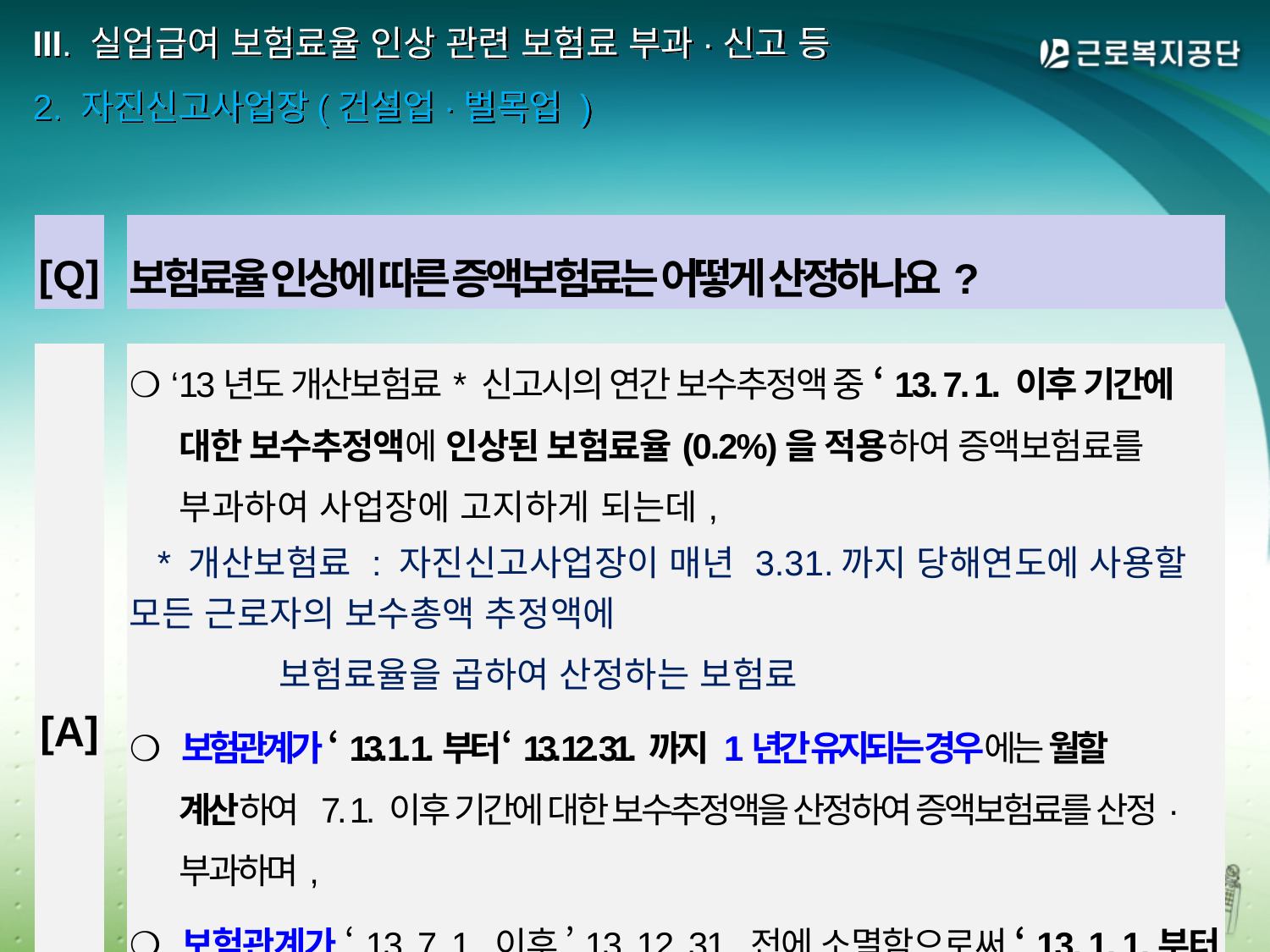

# III. 실업급여 보험료율 인상 관련 보험료 부과·신고 등 2. 자진신고사업장(건설업·벌목업 )
| [Q] |  | 보험료율 인상에 따른 증액보험료는 어떻게 산정하나요? |
| --- | --- | --- |
|  |  |  |
| [A] |  | ❍ ‘13년도 개산보험료\* 신고시의 연간 보수추정액 중 ‘13. 7. 1. 이후 기간에 대한 보수추정액에 인상된 보험료율(0.2%)을 적용하여 증액보험료를 부과하여 사업장에 고지하게 되는데,    \* 개산보험료 : 자진신고사업장이 매년 3.31.까지 당해연도에 사용할 모든 근로자의 보수총액 추정액에 보험료율을 곱하여 산정하는 보험료 ❍ 보험관계가 ‘13. 1. 1.부터 ‘13. 12. 31. 까지 1년간 유지되는 경우에는 월할 계산하여 7. 1. 이후 기간에 대한 보수추정액을 산정하여 증액보험료를 산정·부과하며, ❍ 보험관계가 ‘13. 7. 1. 이후 ’13. 12. 31. 전에 소멸함으로써 ‘13. 1. 1.부터 ‘13. 12. 31. 까지 1년간 유지되지 않는 경우에는 일할 계산하여 7. 1. 이후 기간에 대한 보수추정액을 산정하여 증액보험료를 산정·부과하게 됩니다. |